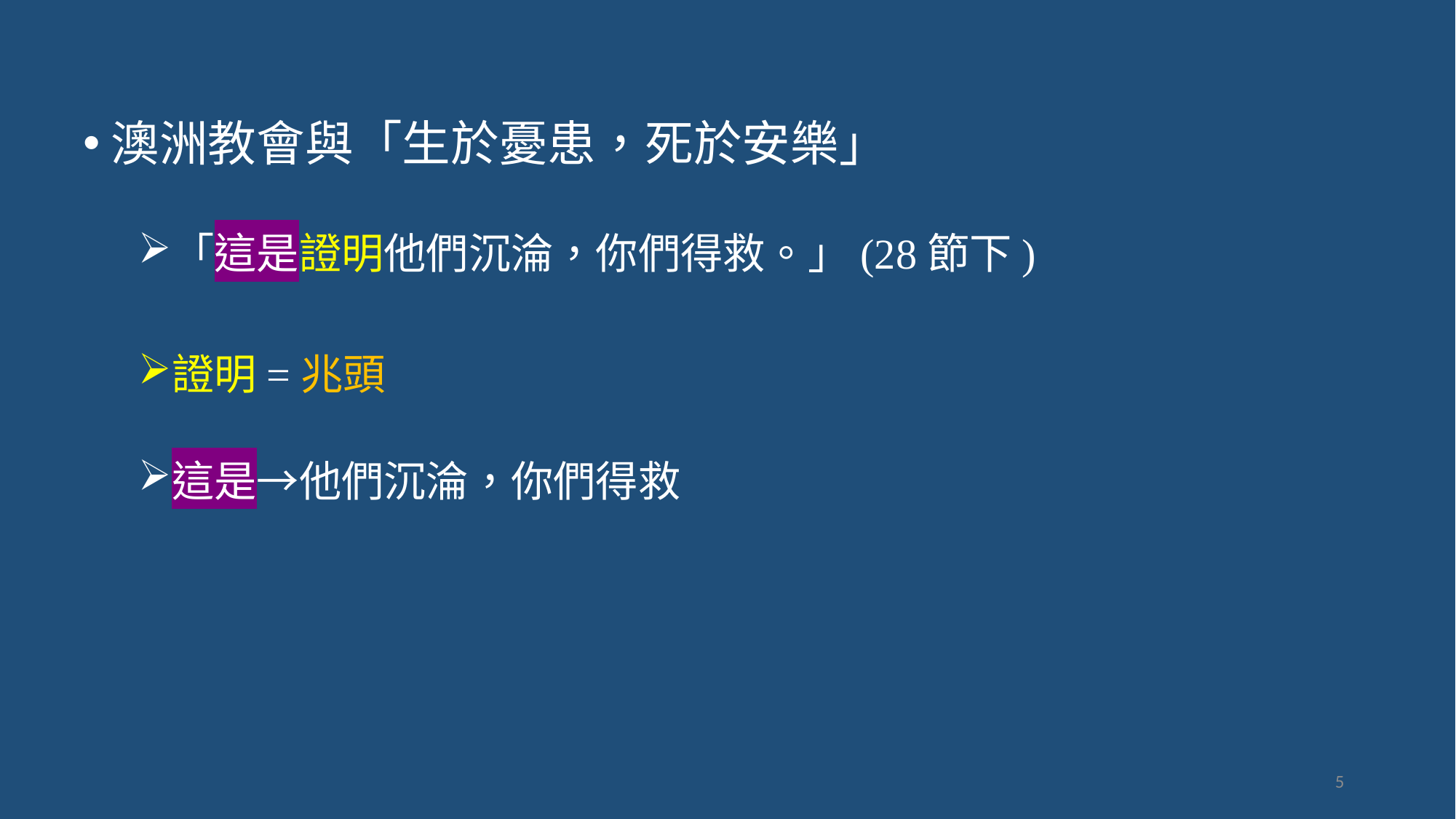

澳洲教會與「生於憂患，死於安樂」

「這是證明他們沉淪，你們得救。」(28節下)

證明=兆頭

這是→他們沉淪，你們得救

5